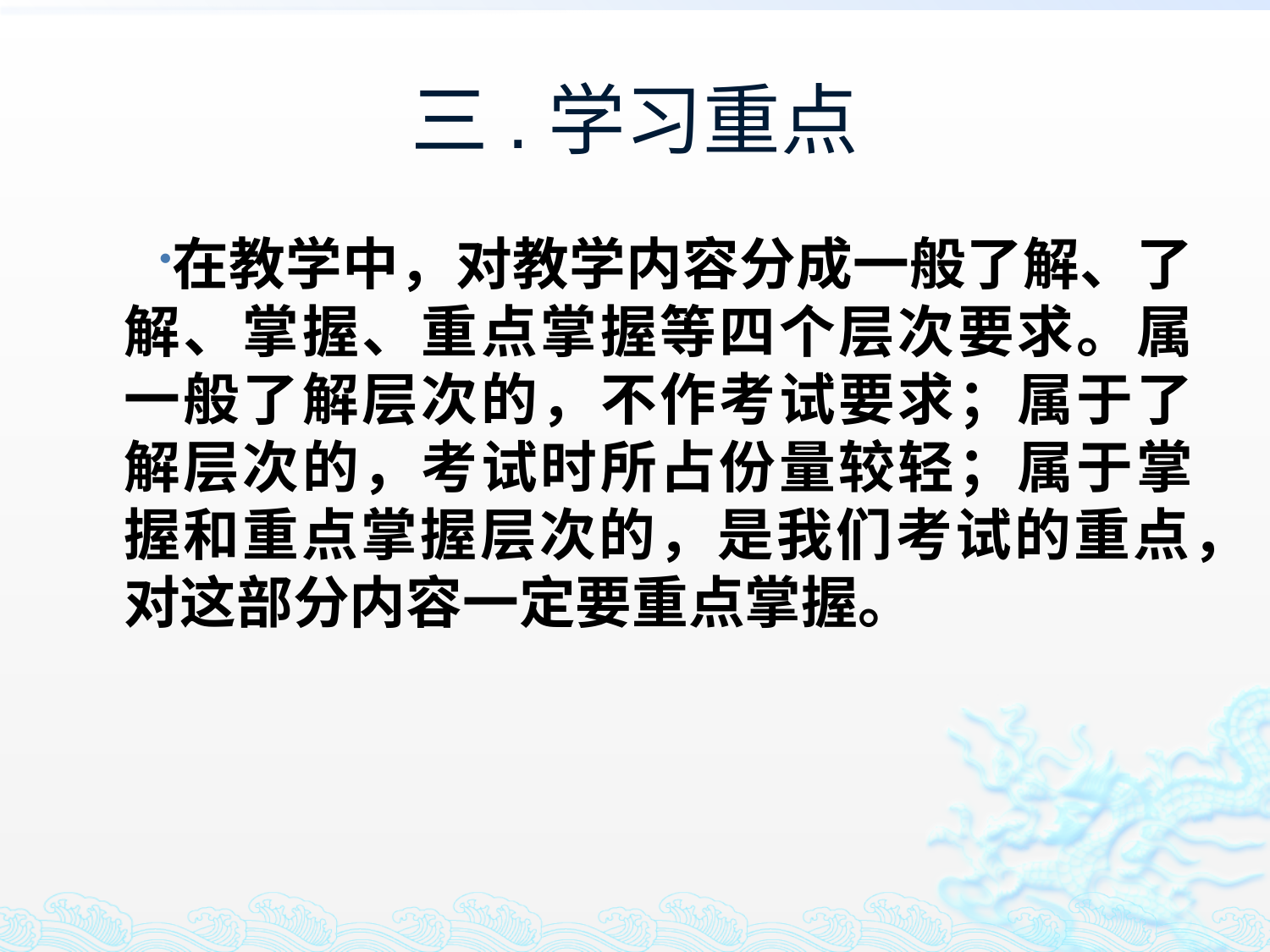

# 三.学习重点
在教学中，对教学内容分成一般了解、了解、掌握、重点掌握等四个层次要求。属一般了解层次的，不作考试要求；属于了解层次的，考试时所占份量较轻；属于掌握和重点掌握层次的，是我们考试的重点，对这部分内容一定要重点掌握。